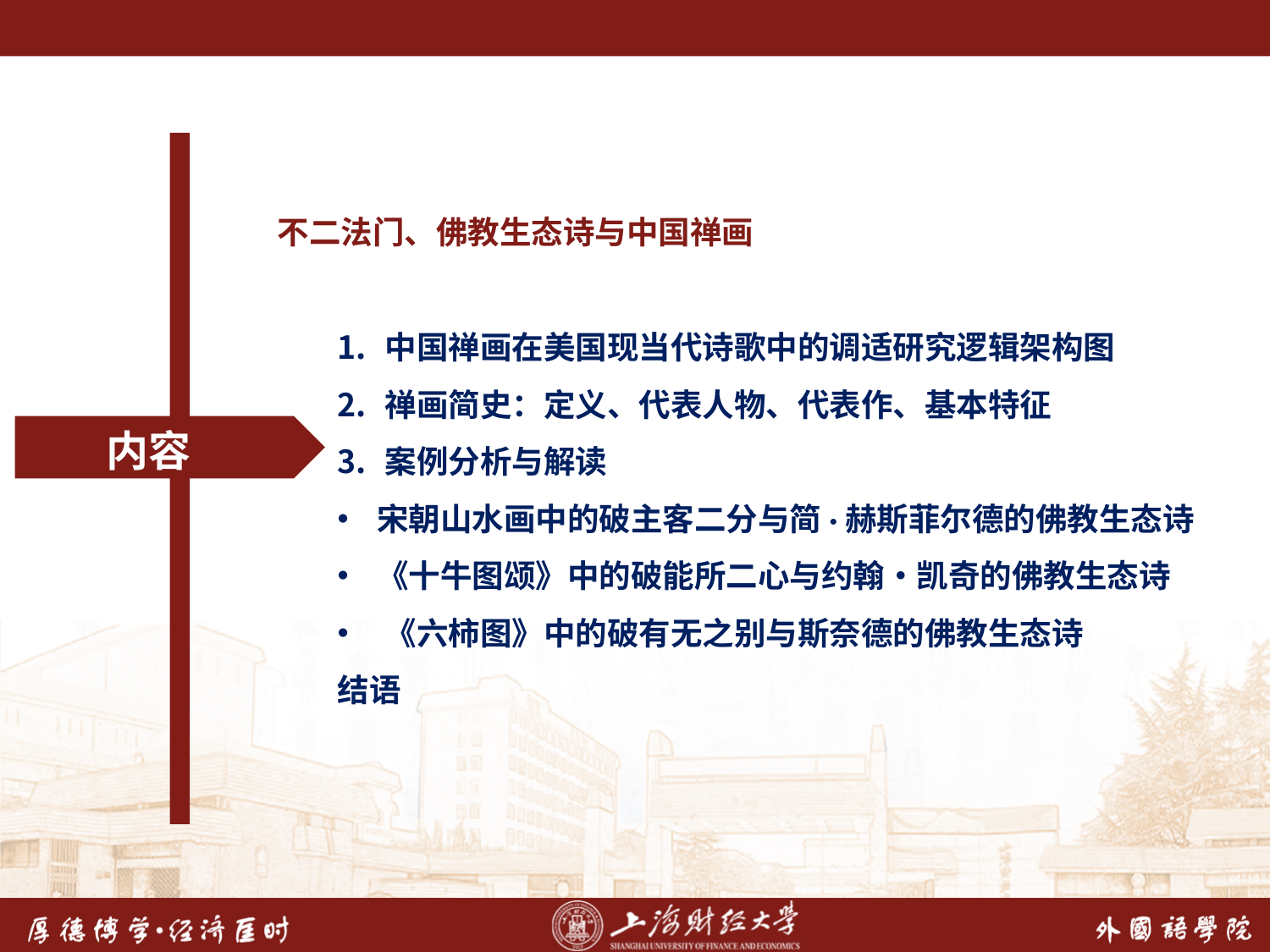

不二法门、佛教生态诗与中国禅画
中国禅画在美国现当代诗歌中的调适研究逻辑架构图
禅画简史：定义、代表人物、代表作、基本特征
案例分析与解读
宋朝山水画中的破主客二分与简·赫斯菲尔德的佛教生态诗
《十牛图颂》中的破能所二心与约翰•凯奇的佛教生态诗
《六柿图》中的破有无之别与斯奈德的佛教生态诗
结语
      内容